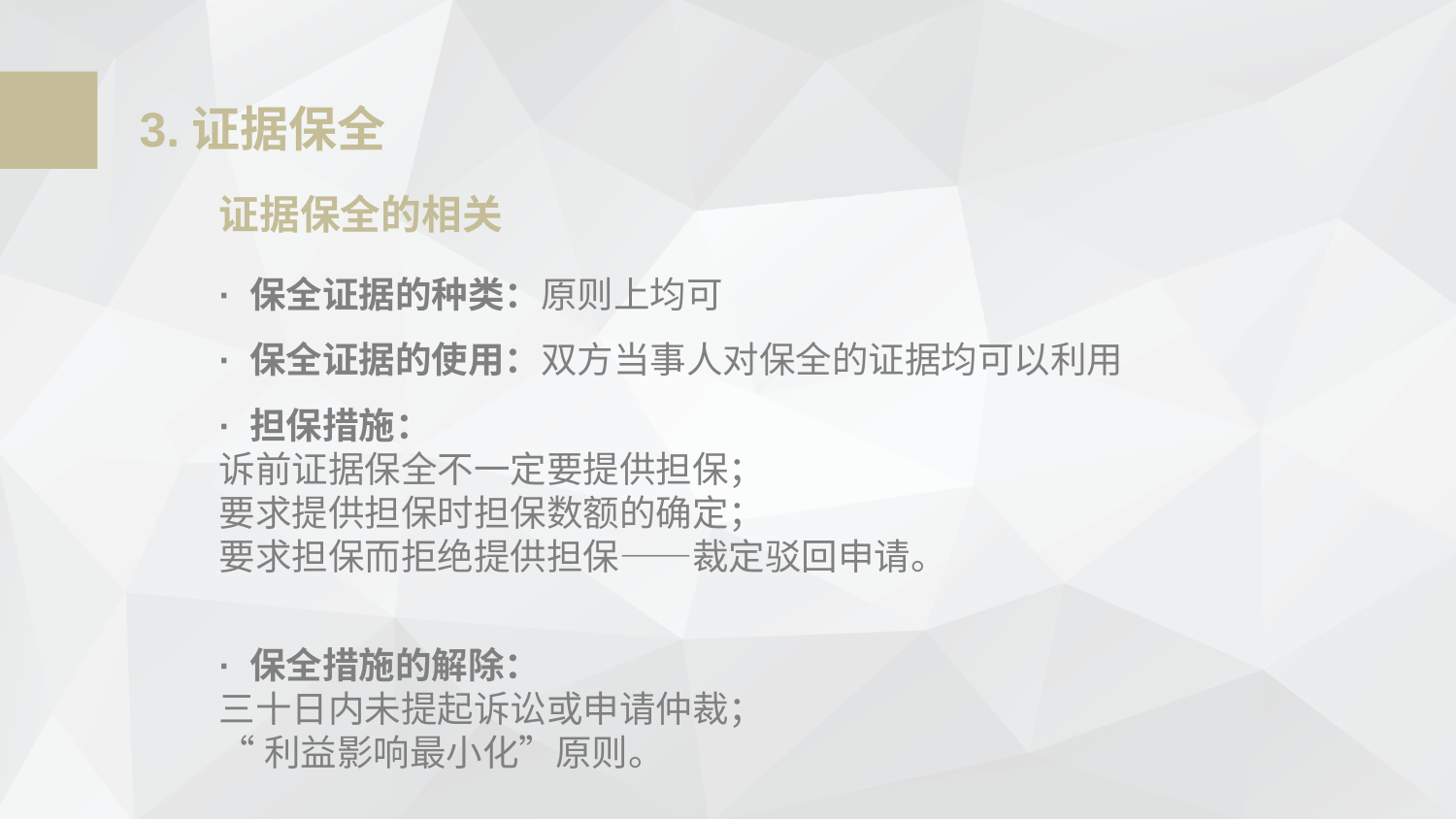

3.证据保全
证据保全的相关
· 保全证据的种类：原则上均可
· 保全证据的使用：双方当事人对保全的证据均可以利用
· 担保措施：
诉前证据保全不一定要提供担保；
要求提供担保时担保数额的确定；
要求担保而拒绝提供担保——裁定驳回申请。

· 保全措施的解除：
三十日内未提起诉讼或申请仲裁；
“利益影响最小化”原则。